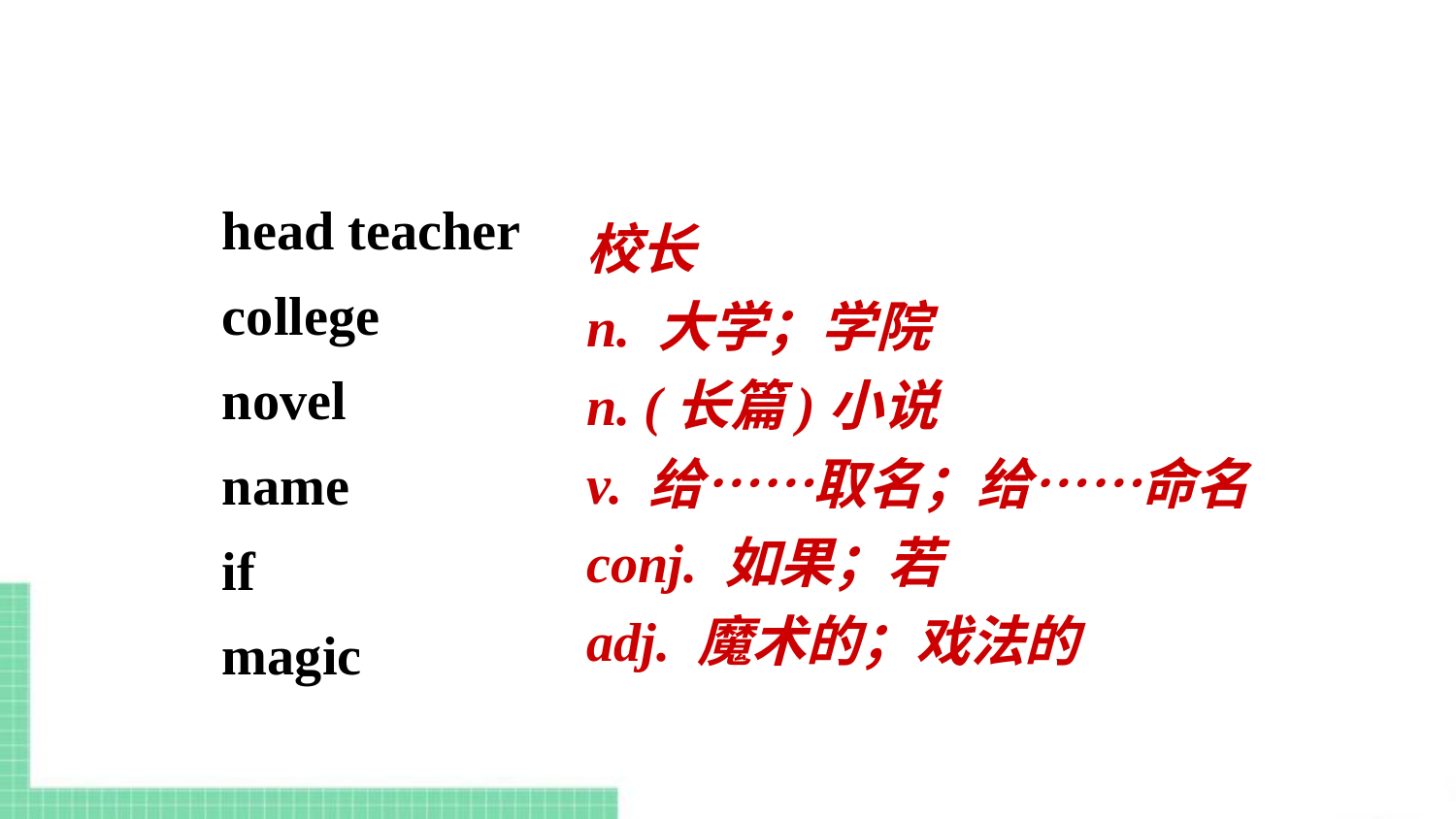

head teacher
college
novel
name
if
magic
校长
n. 大学；学院
n. (长篇)小说
v. 给……取名；给……命名
conj. 如果；若
adj. 魔术的；戏法的